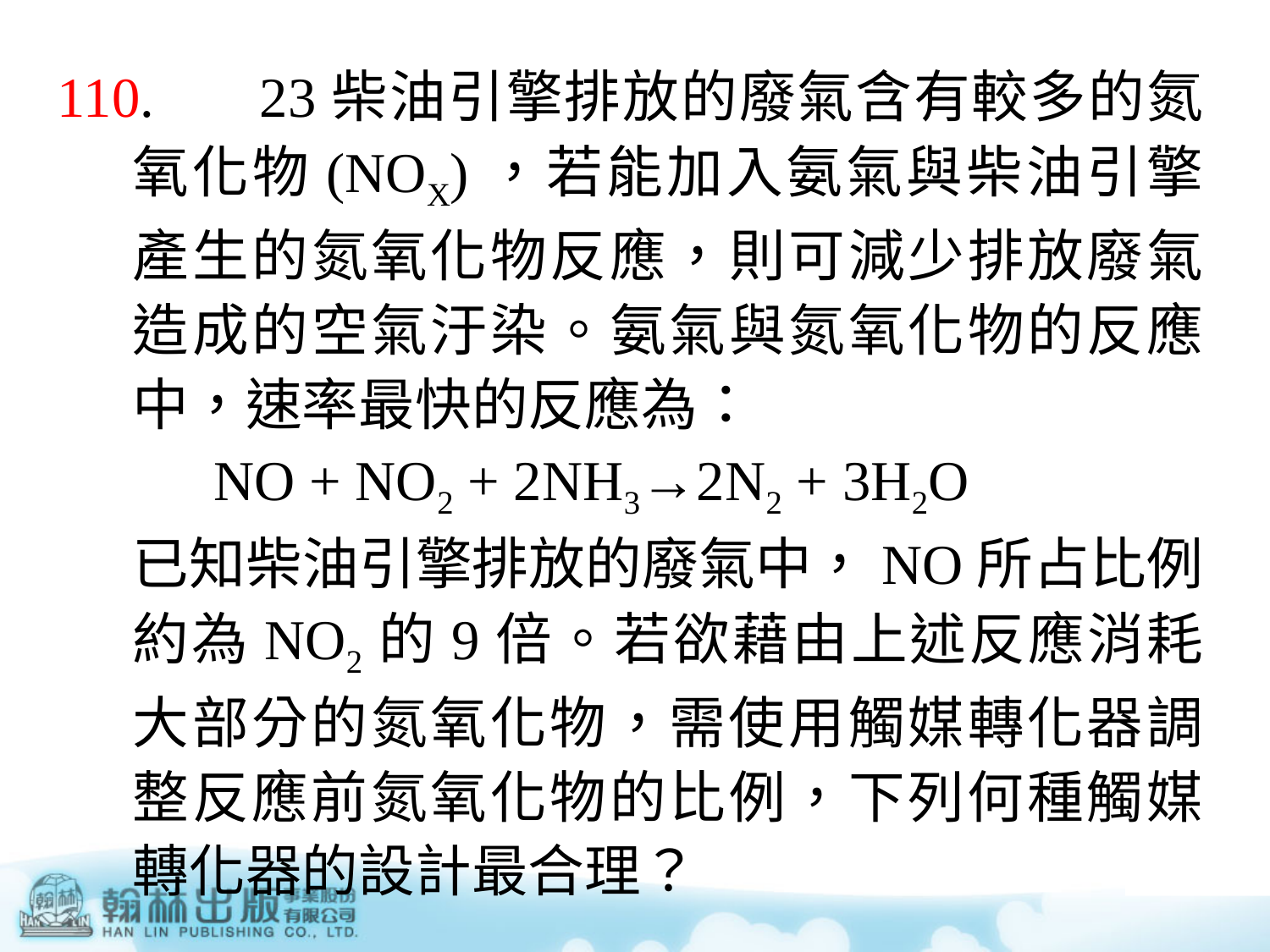

110.	23柴油引擎排放的廢氣含有較多的氮氧化物(NOX)，若能加入氨氣與柴油引擎產生的氮氧化物反應，則可減少排放廢氣造成的空氣汙染。氨氣與氮氧化物的反應中，速率最快的反應為：
           NO + NO2 + 2NH3→2N2 + 3H2O
	已知柴油引擎排放的廢氣中，NO所占比例約為NO2的9倍。若欲藉由上述反應消耗大部分的氮氧化物，需使用觸媒轉化器調整反應前氮氧化物的比例，下列何種觸媒轉化器的設計最合理？